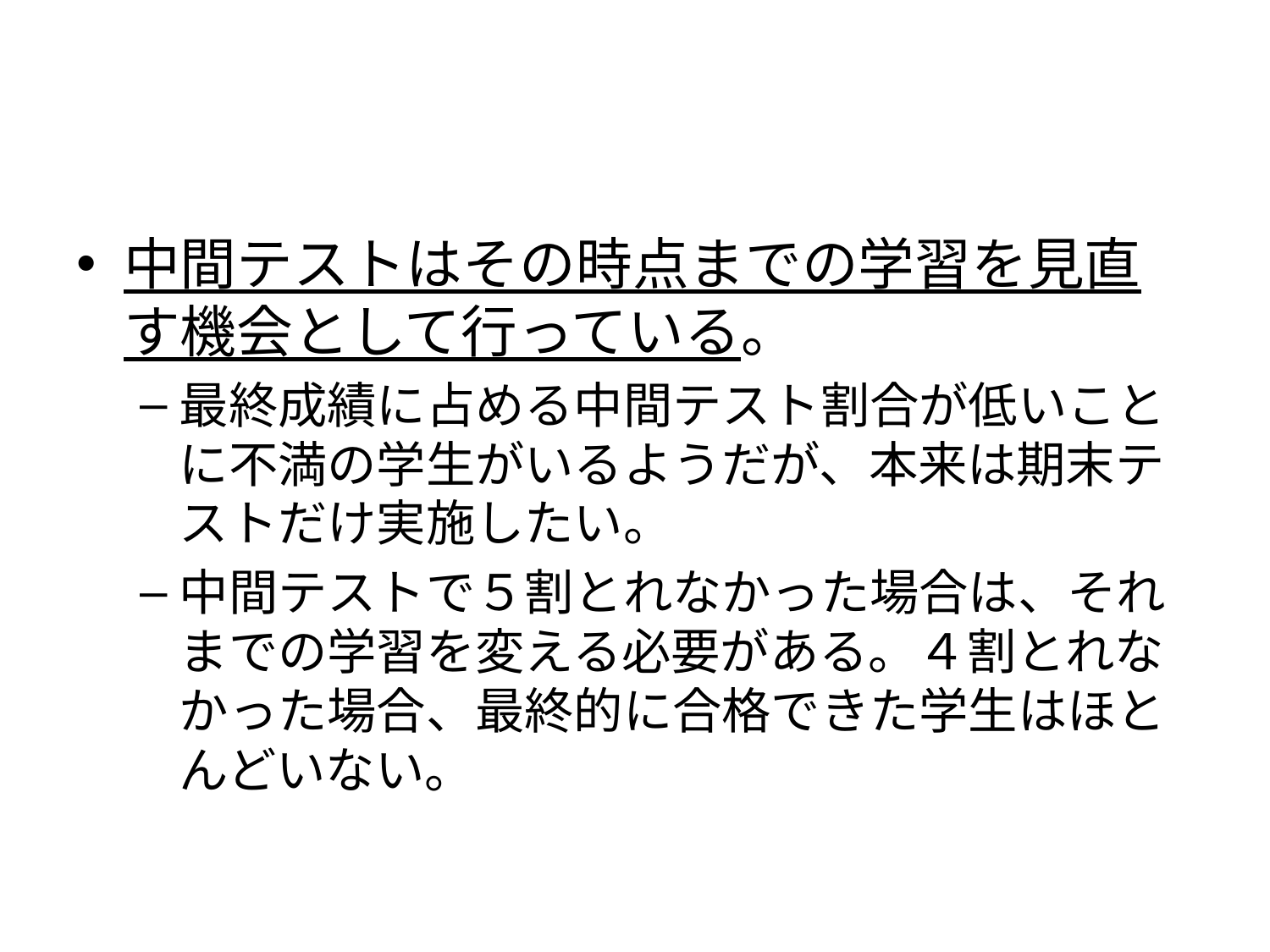

#
中間テストはその時点までの学習を見直す機会として行っている。
最終成績に占める中間テスト割合が低いことに不満の学生がいるようだが、本来は期末テストだけ実施したい。
中間テストで５割とれなかった場合は、それまでの学習を変える必要がある。４割とれなかった場合、最終的に合格できた学生はほとんどいない。